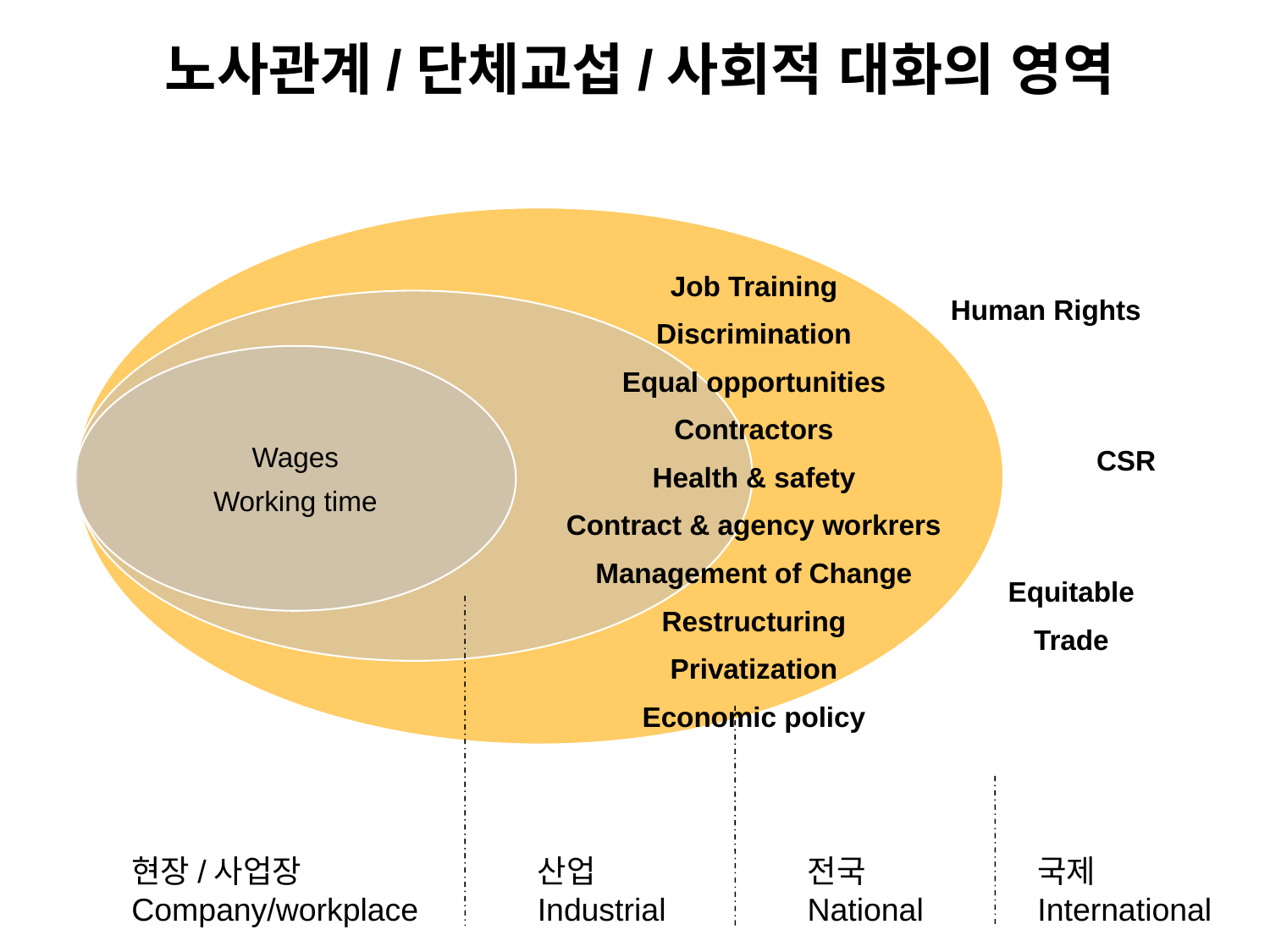

# 노사관계/단체교섭/사회적 대화의 영역

Job Training
Discrimination
Equal opportunities
Contractors
Health & safety
Contract & agency workrers
Management of Change
Restructuring
Privatization
Economic policy
Human Rights

Wages
Working time
CSR
Equitable
Trade

현장/사업장Company/workplace
산업Industrial
전국National
국제International